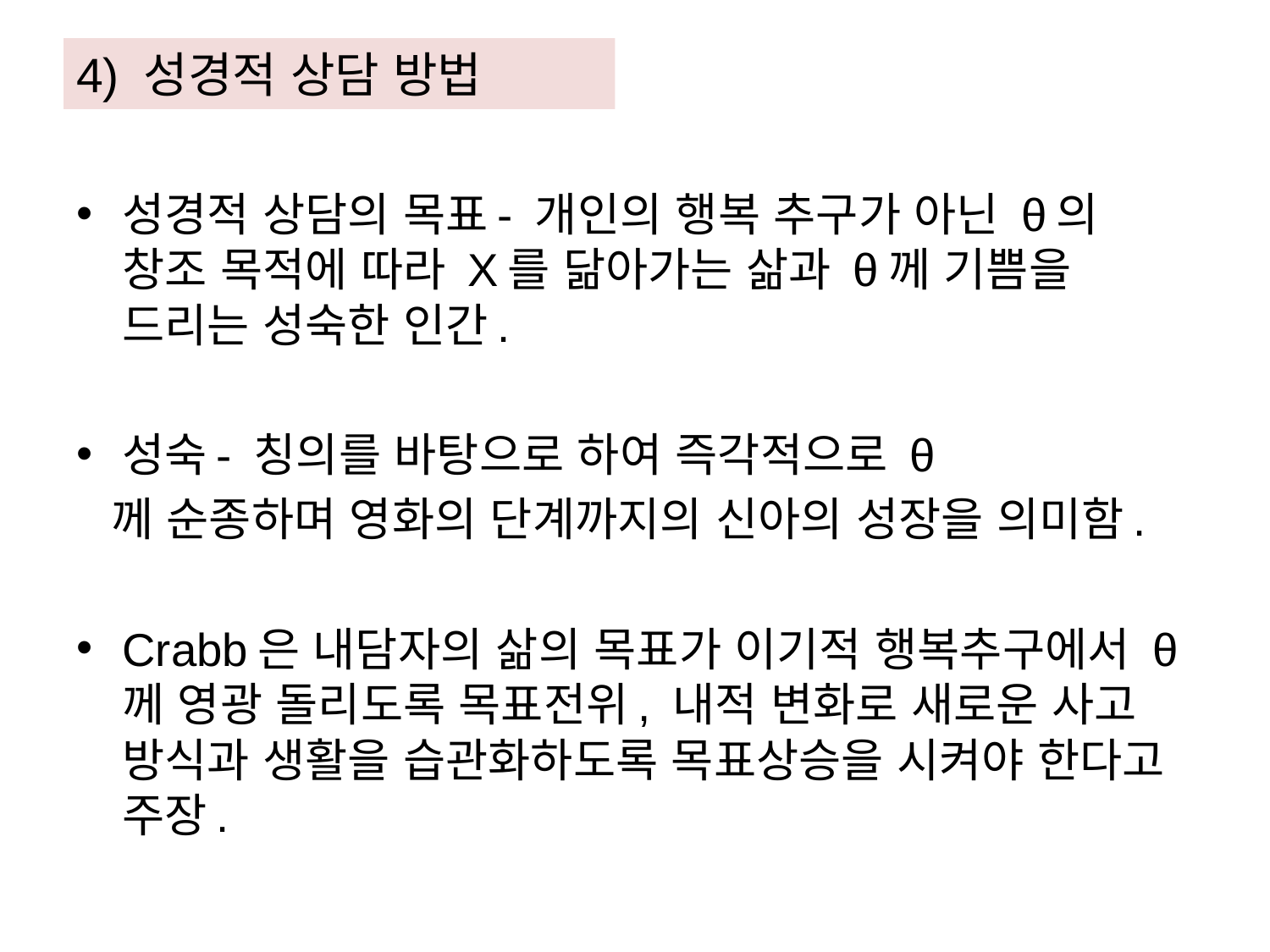

# 4) 성경적 상담 방법
성경적 상담의 목표- 개인의 행복 추구가 아닌 θ의 창조 목적에 따라 X를 닮아가는 삶과 θ께 기쁨을 드리는 성숙한 인간.

성숙- 칭의를 바탕으로 하여 즉각적으로 θ
  께 순종하며 영화의 단계까지의 신아의 성장을 의미함.

Crabb은 내담자의 삶의 목표가 이기적 행복추구에서 θ께 영광 돌리도록 목표전위, 내적 변화로 새로운 사고 방식과 생활을 습관화하도록 목표상승을 시켜야 한다고 주장.